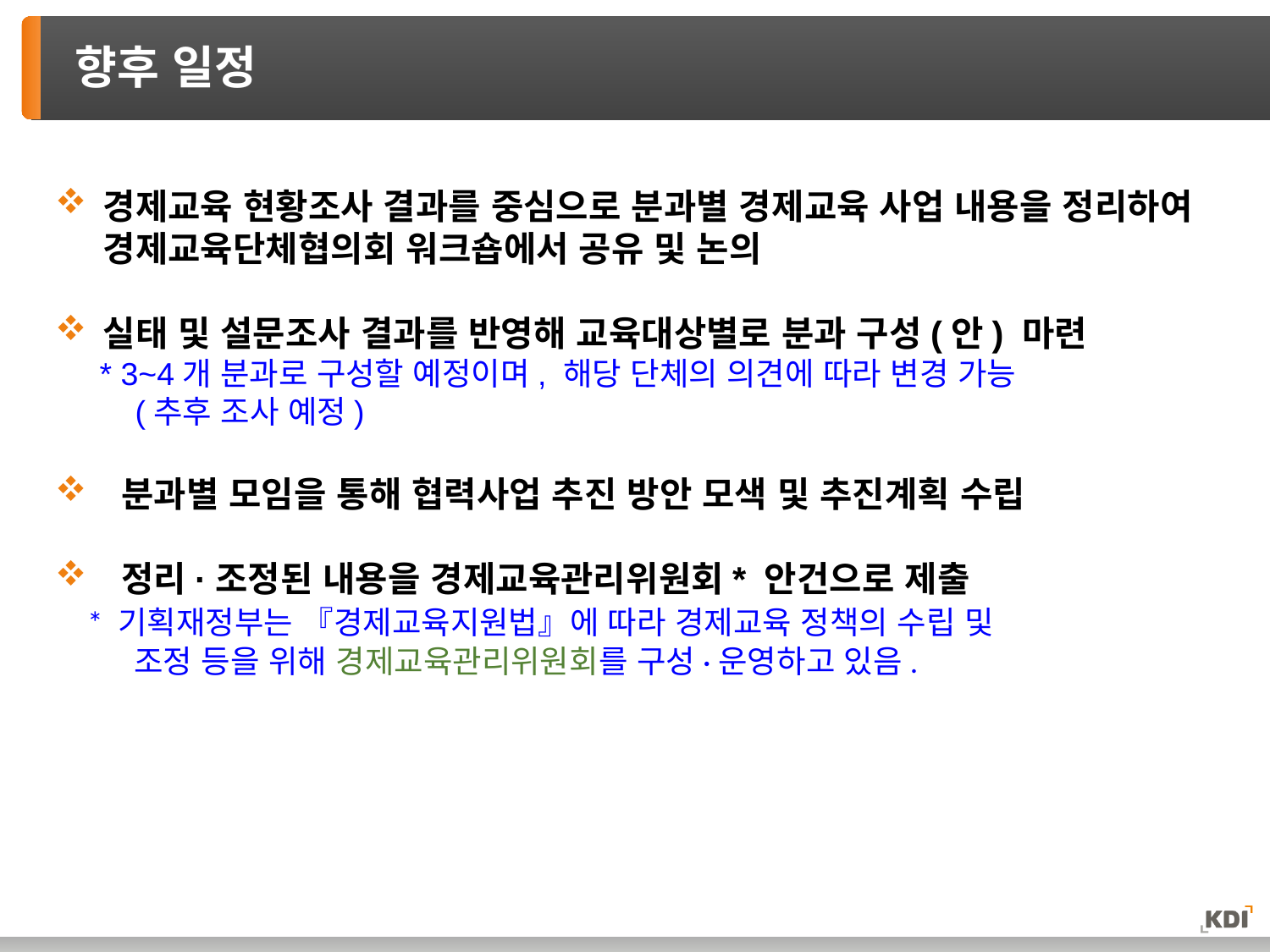

# 향후 일정
경제교육 현황조사 결과를 중심으로 분과별 경제교육 사업 내용을 정리하여 경제교육단체협의회 워크숍에서 공유 및 논의

실태 및 설문조사 결과를 반영해 교육대상별로 분과 구성(안) 마련
     * 3~4개 분과로 구성할 예정이며, 해당 단체의 의견에 따라 변경 가능
         (추후 조사 예정)

 분과별 모임을 통해 협력사업 추진 방안 모색 및 추진계획 수립

 정리·조정된 내용을 경제교육관리위원회* 안건으로 제출
    * 기획재정부는 『경제교육지원법』에 따라 경제교육 정책의 수립 및
        조정 등을 위해 경제교육관리위원회를 구성·운영하고 있음.